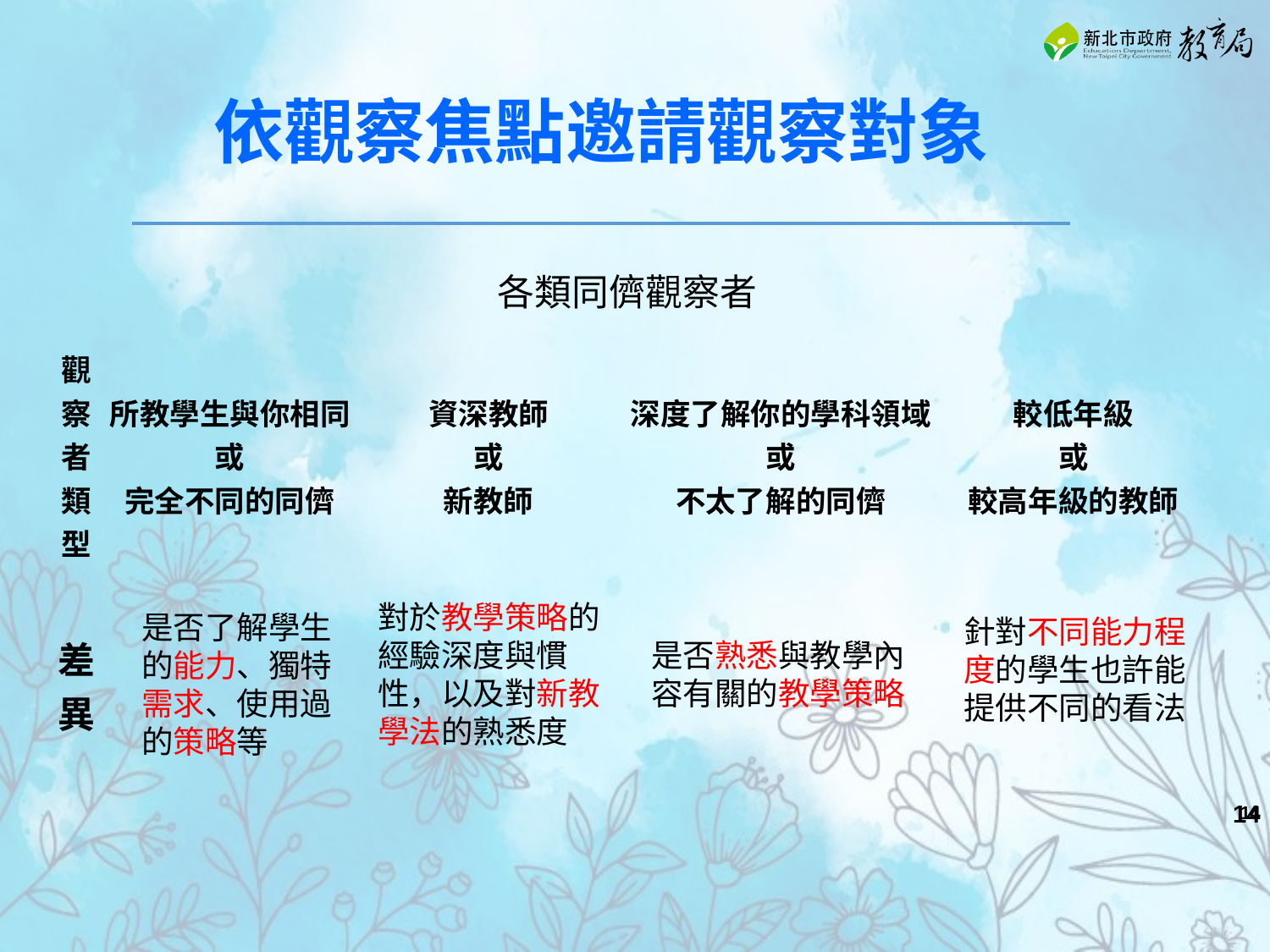

依觀察焦點邀請觀察對象
| 各類同儕觀察者 |  |  |  |  |
| --- | --- | --- | --- | --- |
| 觀 察 者 類 型 | 所教學生與你相同 或 完全不同的同儕 | 資深教師 或 新教師 | 深度了解你的學科領域 或 不太了解的同儕 | 較低年級 或 較高年級的教師 |
| 差 異 |  |  |  |  |
對於教學策略的經驗深度與慣性，以及對新教學法的熟悉度
是否了解學生的能力、獨特需求、使用過的策略等
針對不同能力程度的學生也許能提供不同的看法
是否熟悉與教學內容有關的教學策略
14
14